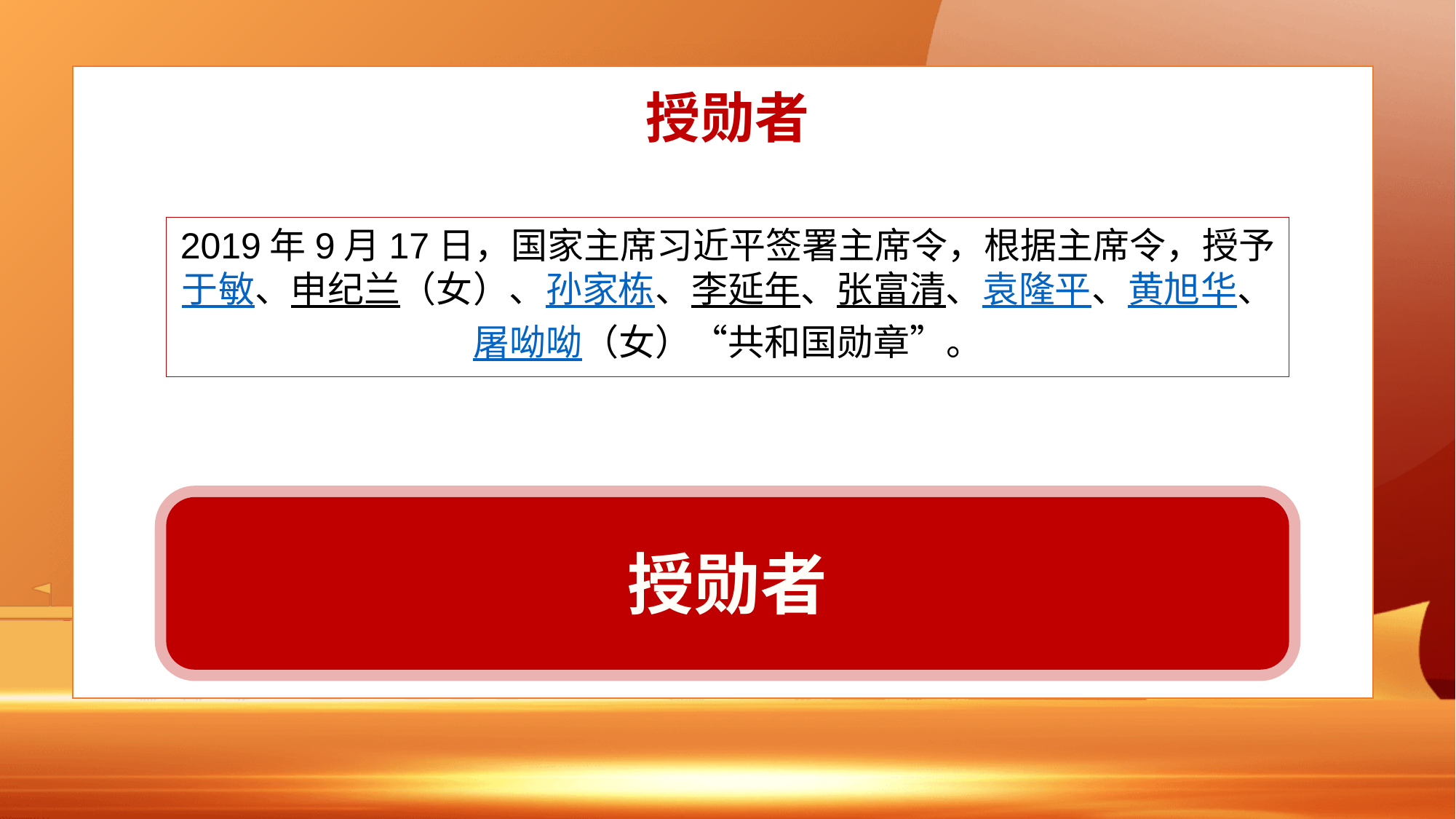

授勋者
2019年9月17日，国家主席习近平签署主席令，根据主席令，授予于敏、申纪兰（女）、孙家栋、李延年、张富清、袁隆平、黄旭华、屠呦呦（女）“共和国勋章”。

授勋者